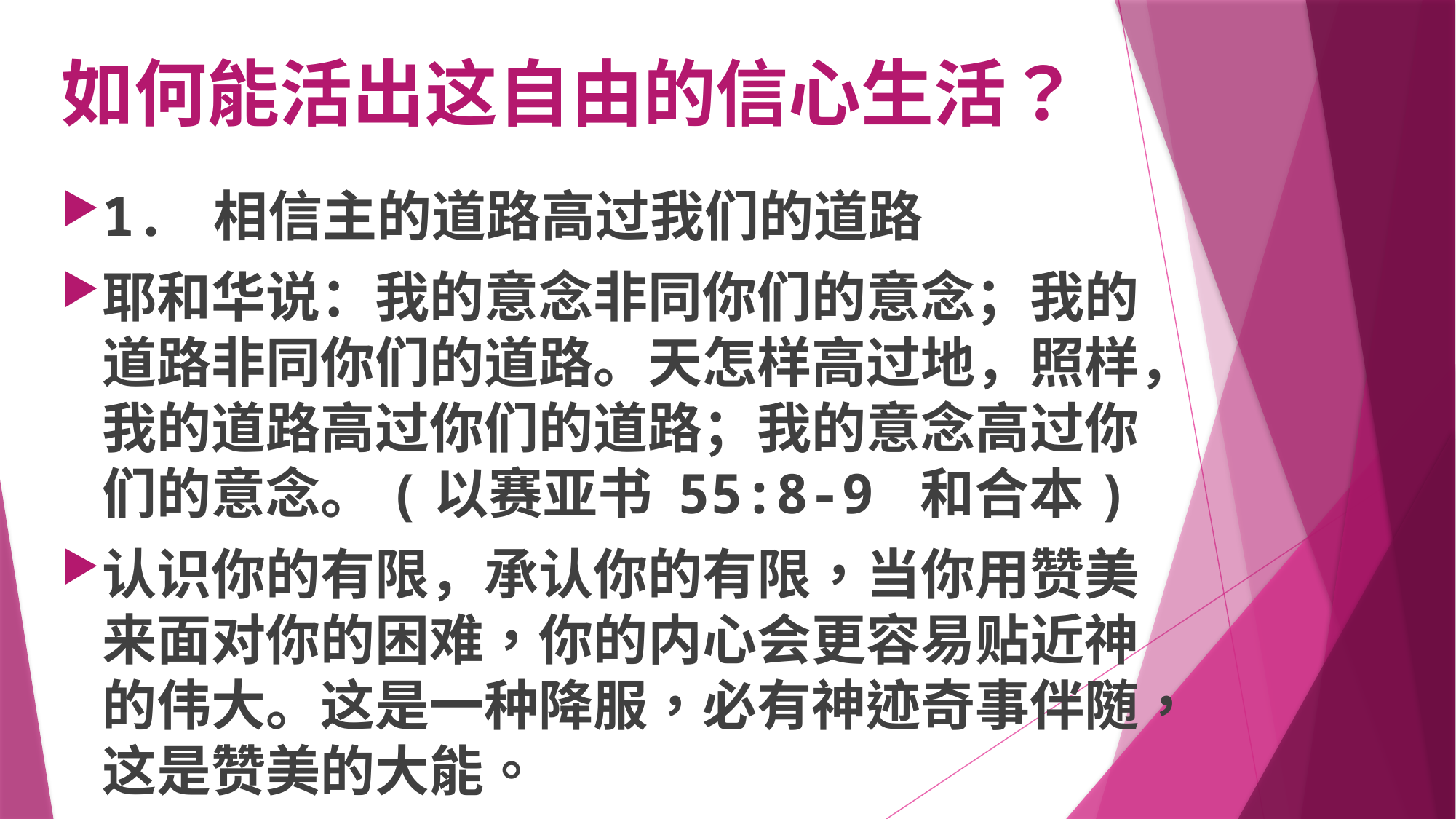

# 如何能活出这自由的信心生活？
1. 相信主的道路高过我们的道路
耶和华说：我的意念非同你们的意念；我的道路非同你们的道路。天怎样高过地，照样，我的道路高过你们的道路；我的意念高过你们的意念。(以赛亚书 55:8-9 和合本)
认识你的有限，承认你的有限，当你用赞美来面对你的困难，你的内心会更容易贴近神的伟大。这是一种降服，必有神迹奇事伴随，这是赞美的大能。